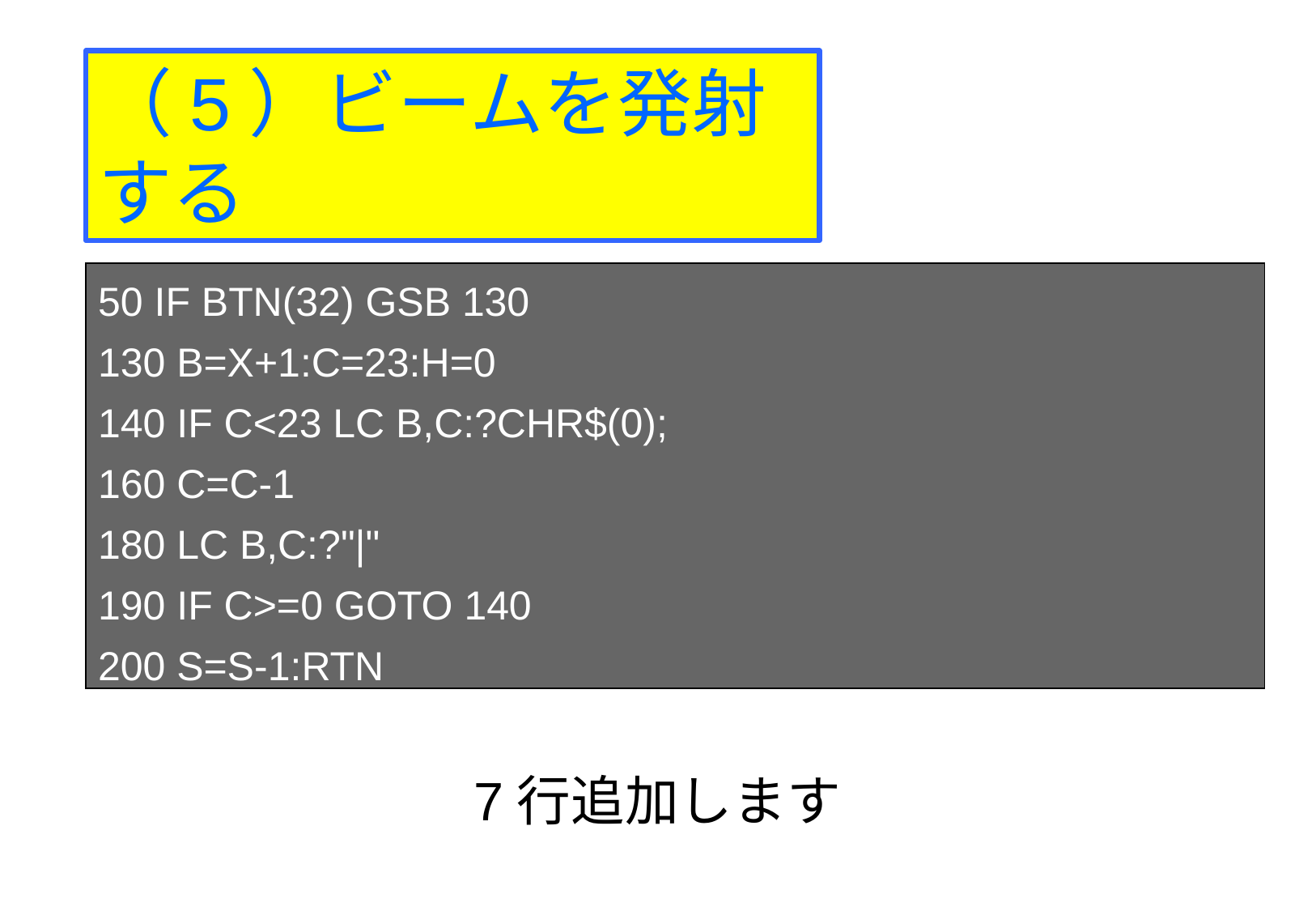

（5）ビームを発射する
50 IF BTN(32) GSB 130
130 B=X+1:C=23:H=0
140 IF C<23 LC B,C:?CHR$(0);
160 C=C-1
180 LC B,C:?"|"
190 IF C>=0 GOTO 140
200 S=S-1:RTN
7行追加します